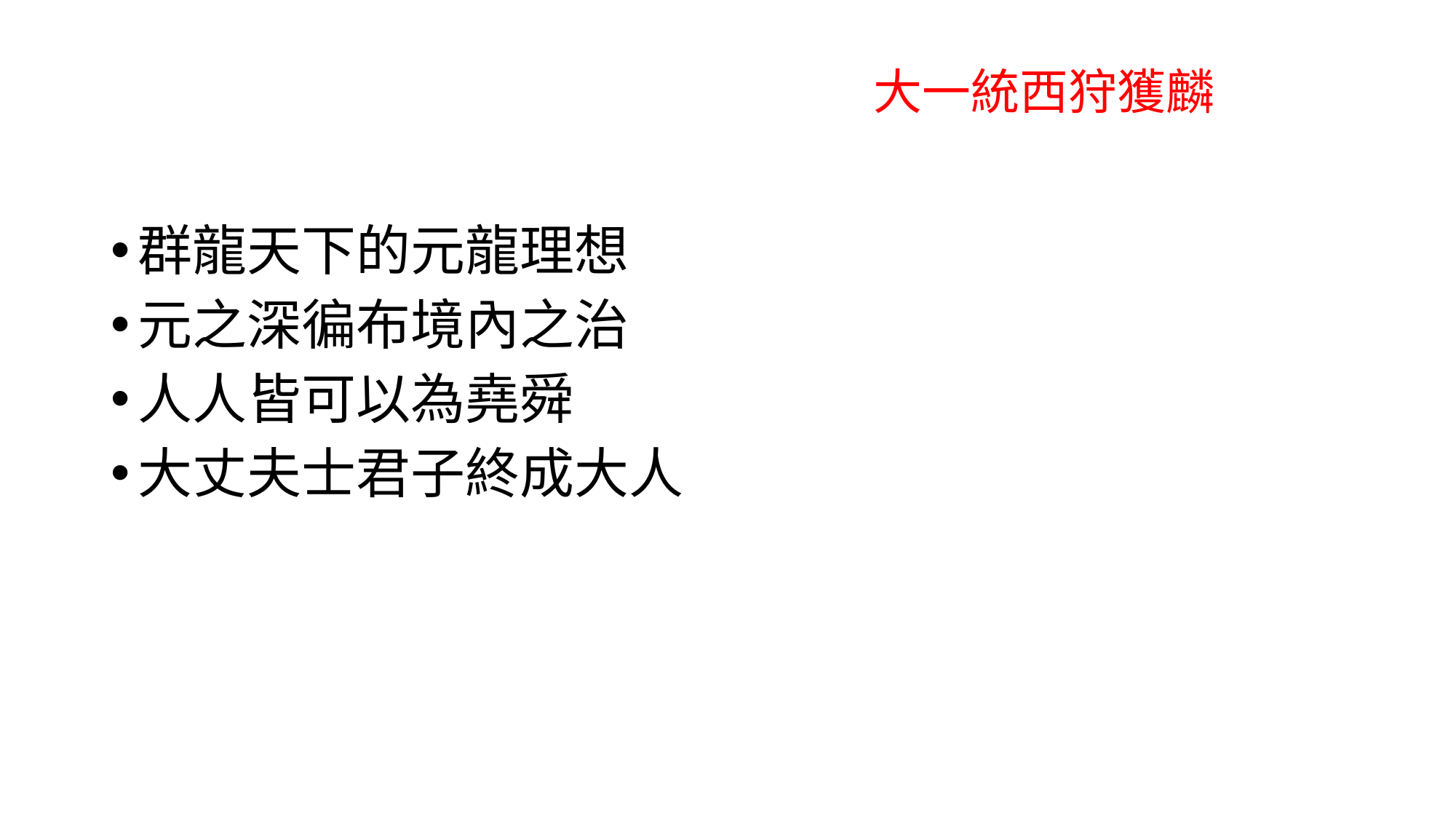

# 大一統西狩獲麟
群龍天下的元龍理想
元之深徧布境內之治
人人皆可以為堯舜
大丈夫士君子終成大人